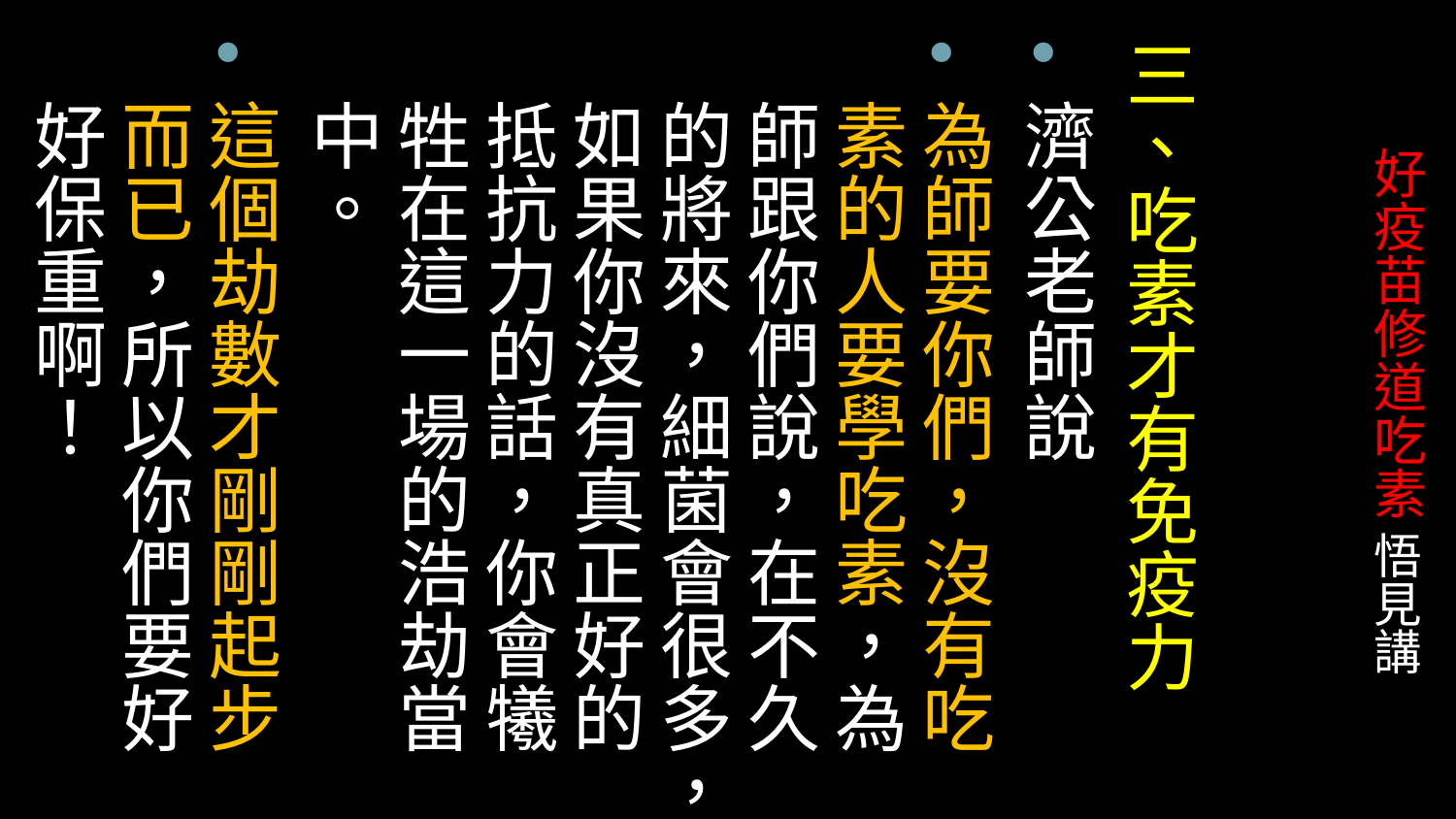

三、吃素才有免疫力
濟公老師說
為師要你們，沒有吃素的人要學吃素，為師跟你們說，在不久的將來，細菌會很多，如果你沒有真正好的抵抗力的話，你會犧牲在這一場的浩劫當中。
這個劫數才剛剛起步而已，所以你們要好好保重啊！
# 好疫苗修道吃素 悟見講